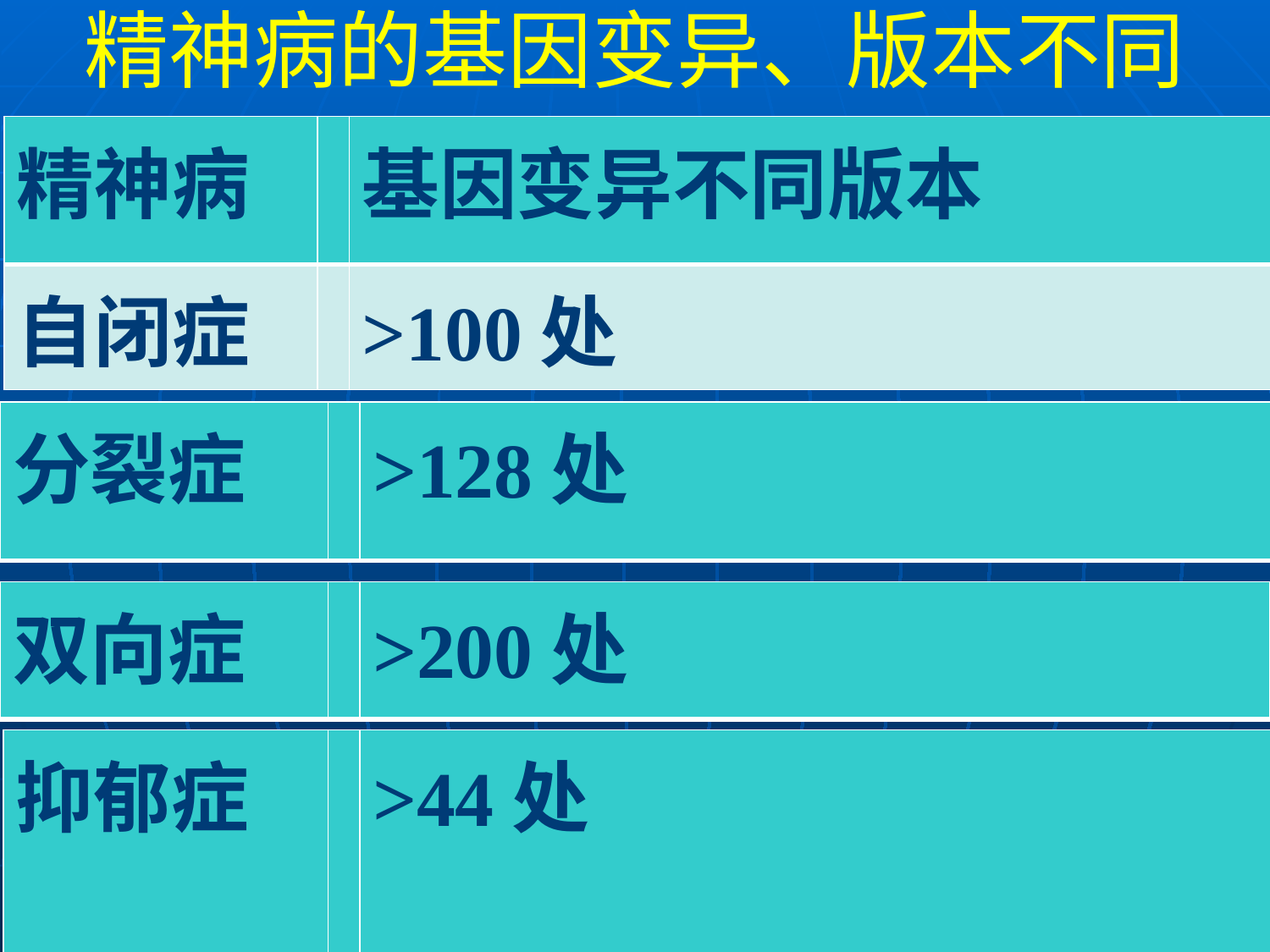

精神病的基因变异、版本不同

| 精神病 |  | 基因变异不同版本 |
| --- | --- | --- |
| 自闭症 |  | >100处 |
| 分裂症 |  | >128处 |
| --- | --- | --- |
| 双向症 |  | >200处 |
| --- | --- | --- |
| 抑郁症 |  | >44处 |
| --- | --- | --- |